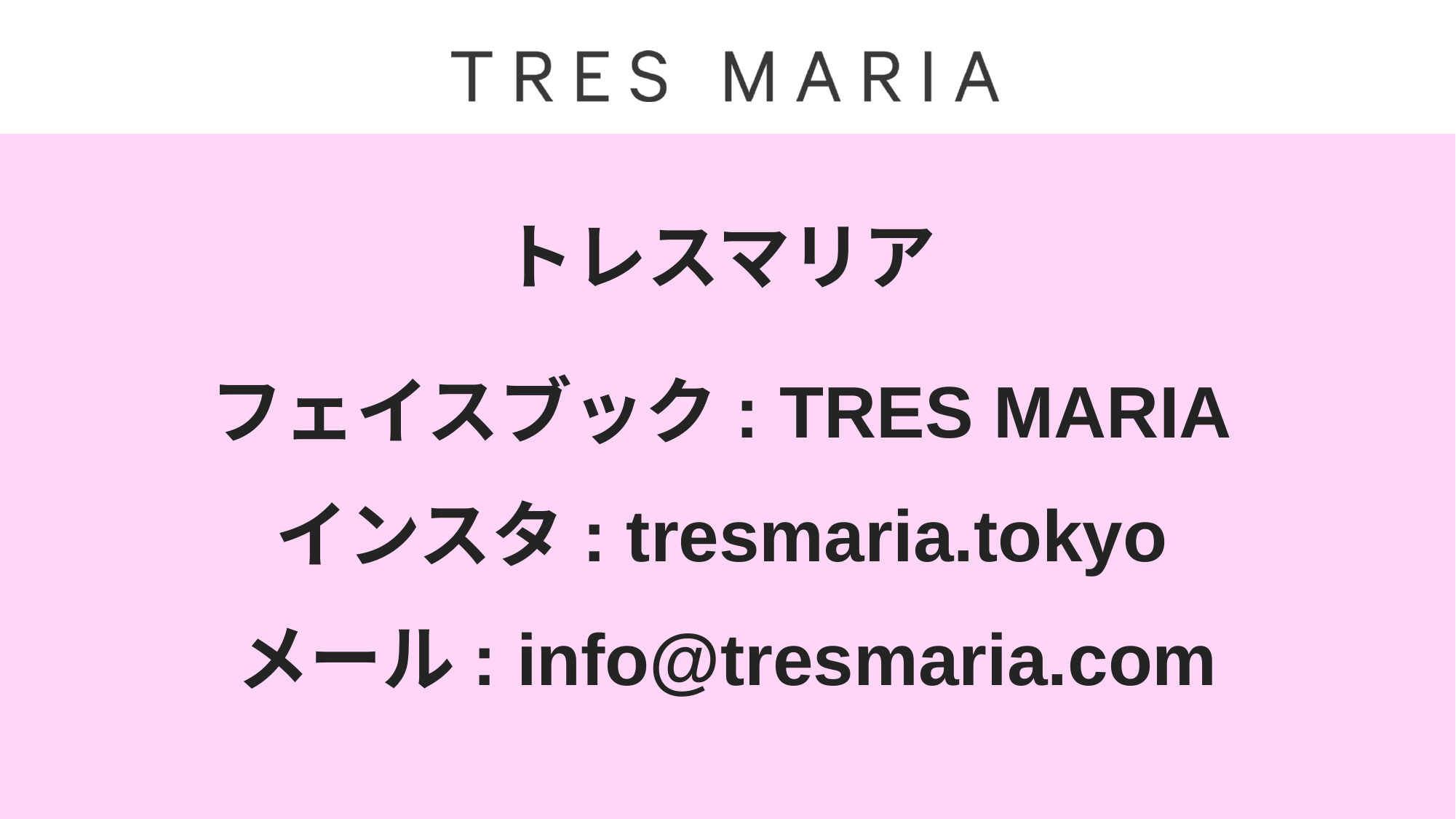

トレスマリア
フェイスブック: TRES MARIA
インスタ: tresmaria.tokyo
メール: info@tresmaria.com